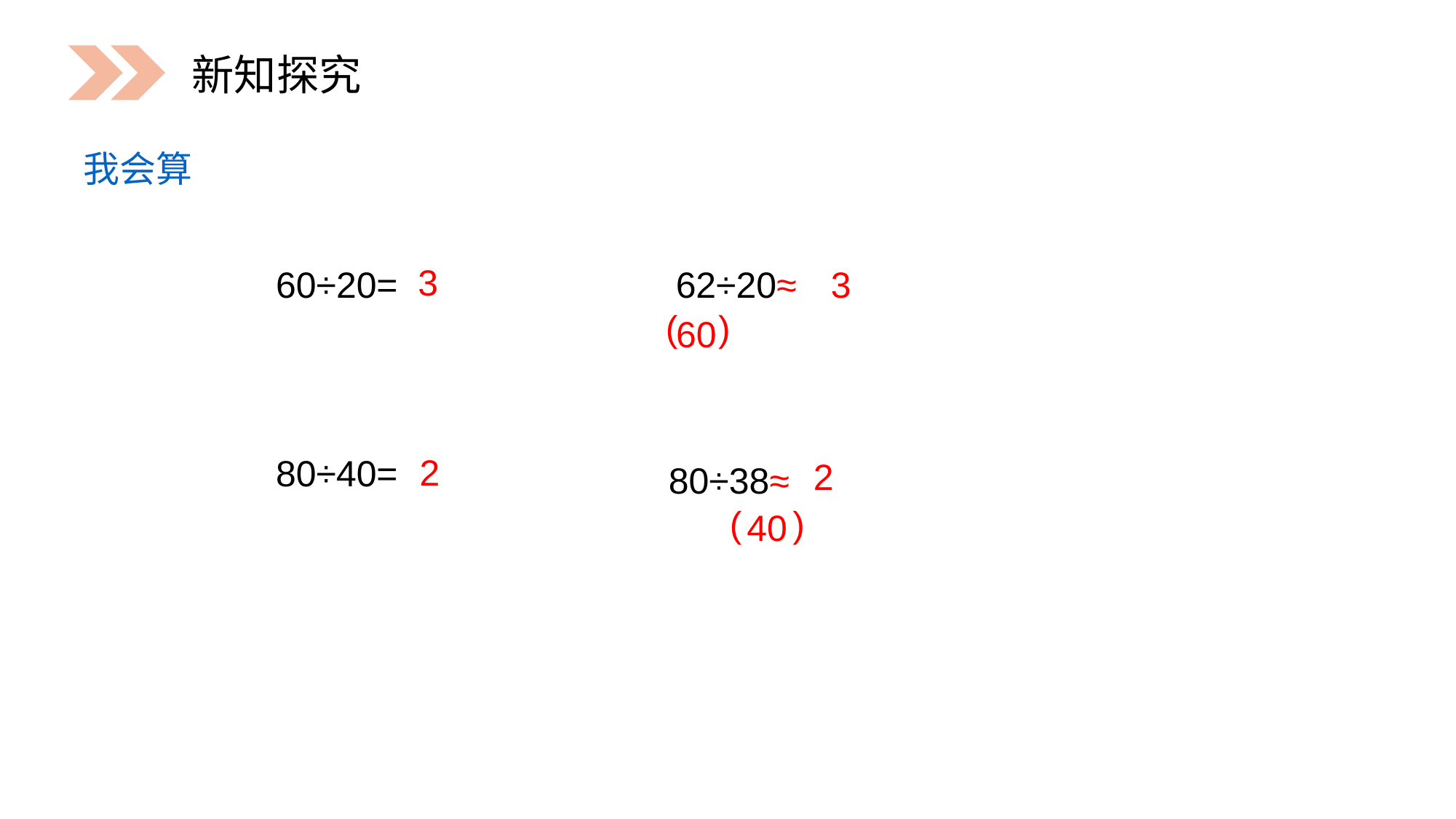

新知探究
我会算
3
60÷20=
  62÷20≈
 (    )
3
60
2
80÷40=
2
 80÷38≈
       (     )
40